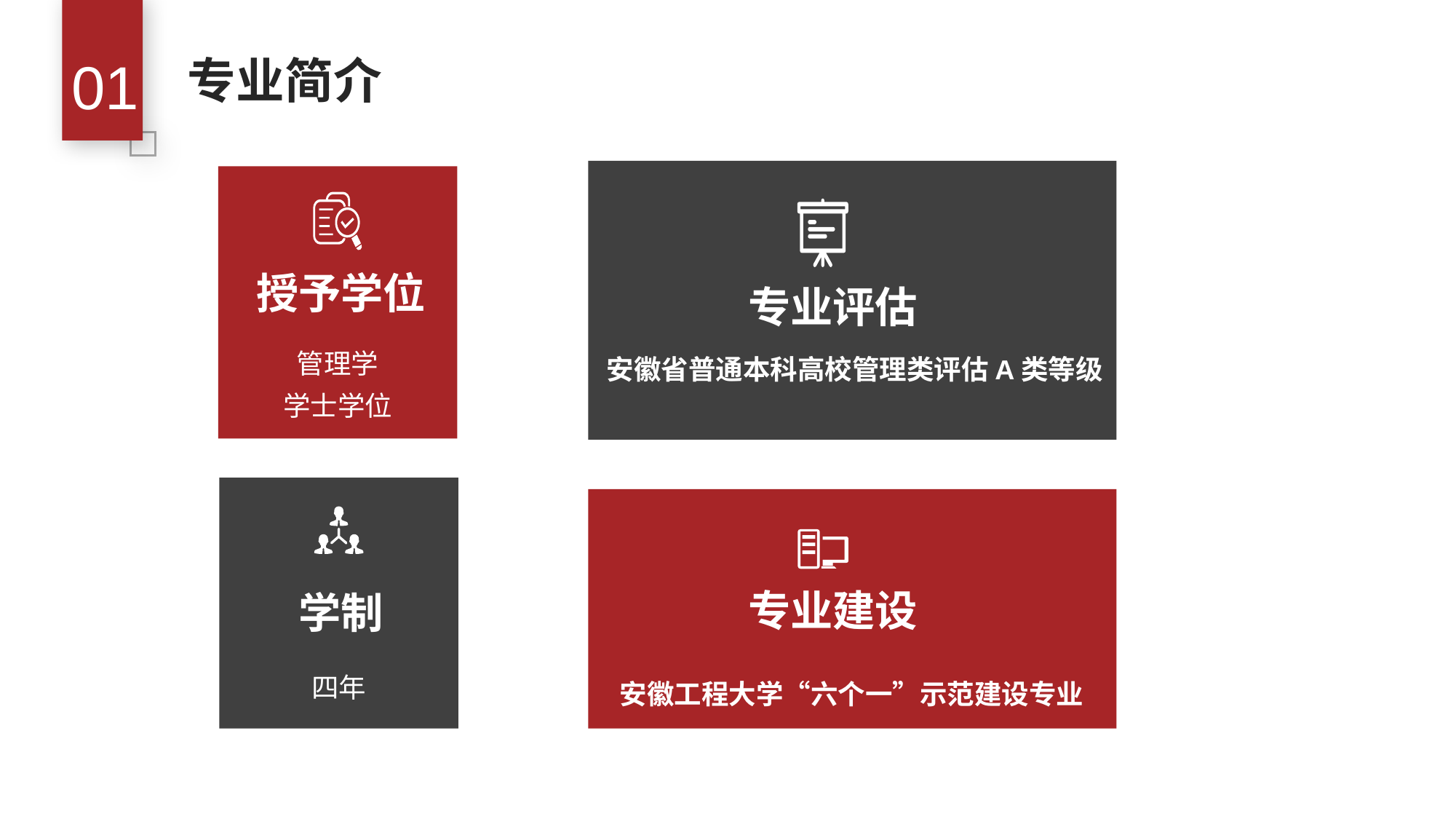

01
专业简介

专业评估

授予学位
管理学
学士学位
安徽省普通本科高校管理类评估A类等级

学制
四年

专业建设
安徽工程大学“六个一”示范建设专业